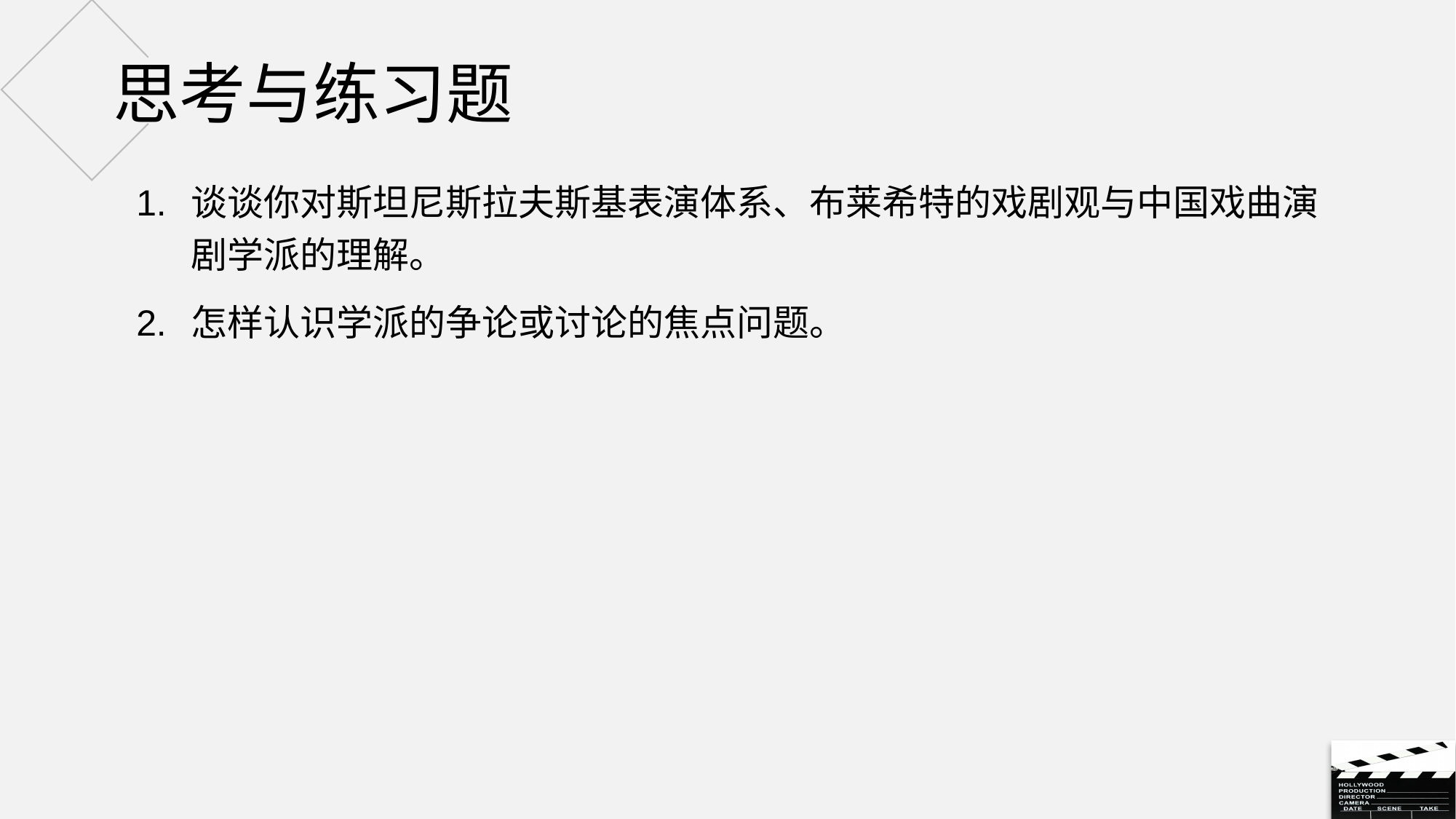

# 思考与练习题
谈谈你对斯坦尼斯拉夫斯基表演体系、布莱希特的戏剧观与中国戏曲演剧学派的理解。
怎样认识学派的争论或讨论的焦点问题。